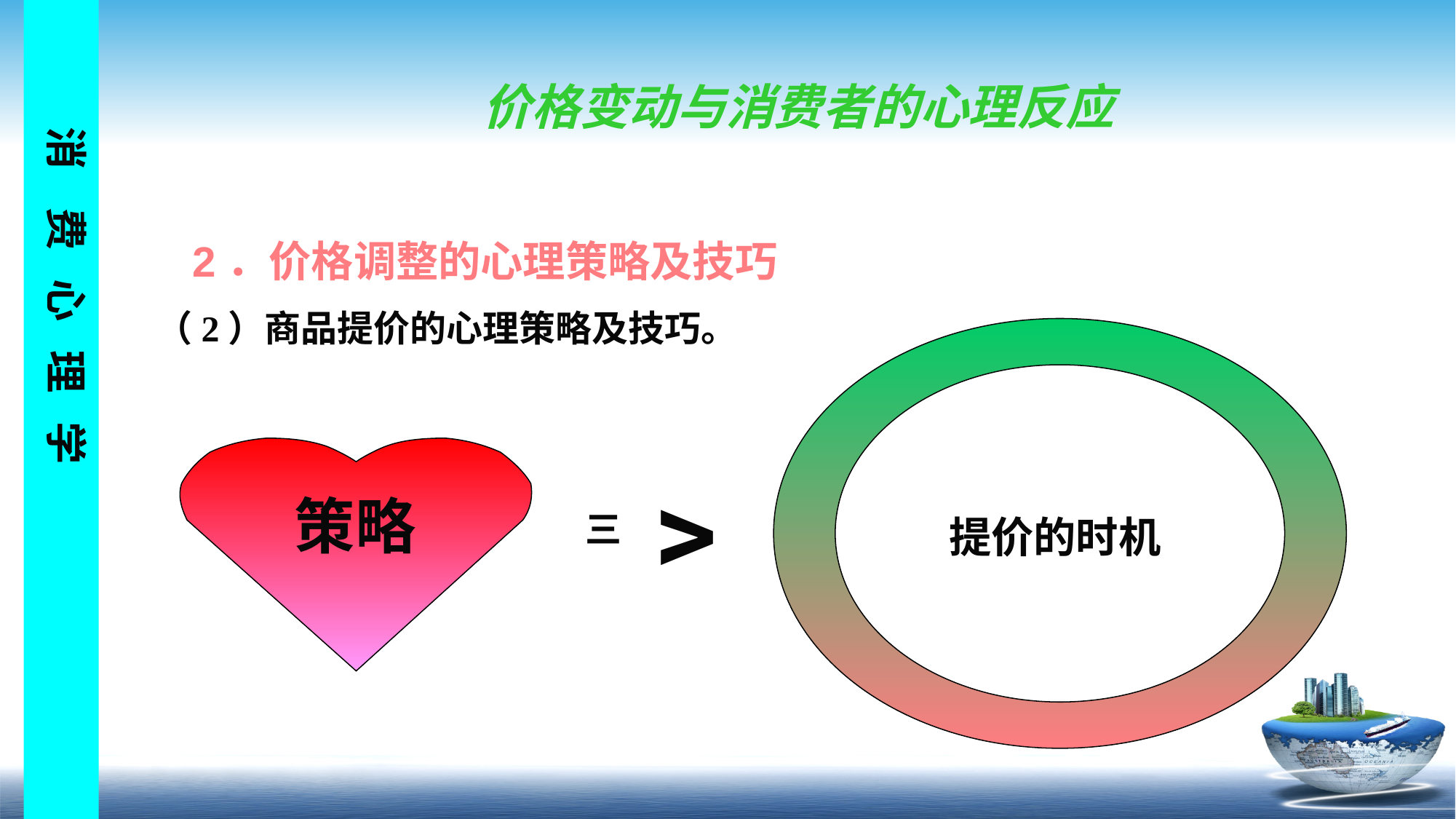

# 价格变动与消费者的心理反应
2．价格调整的心理策略及技巧
（2）商品提价的心理策略及技巧。
提价的时机
﹥
策略
三